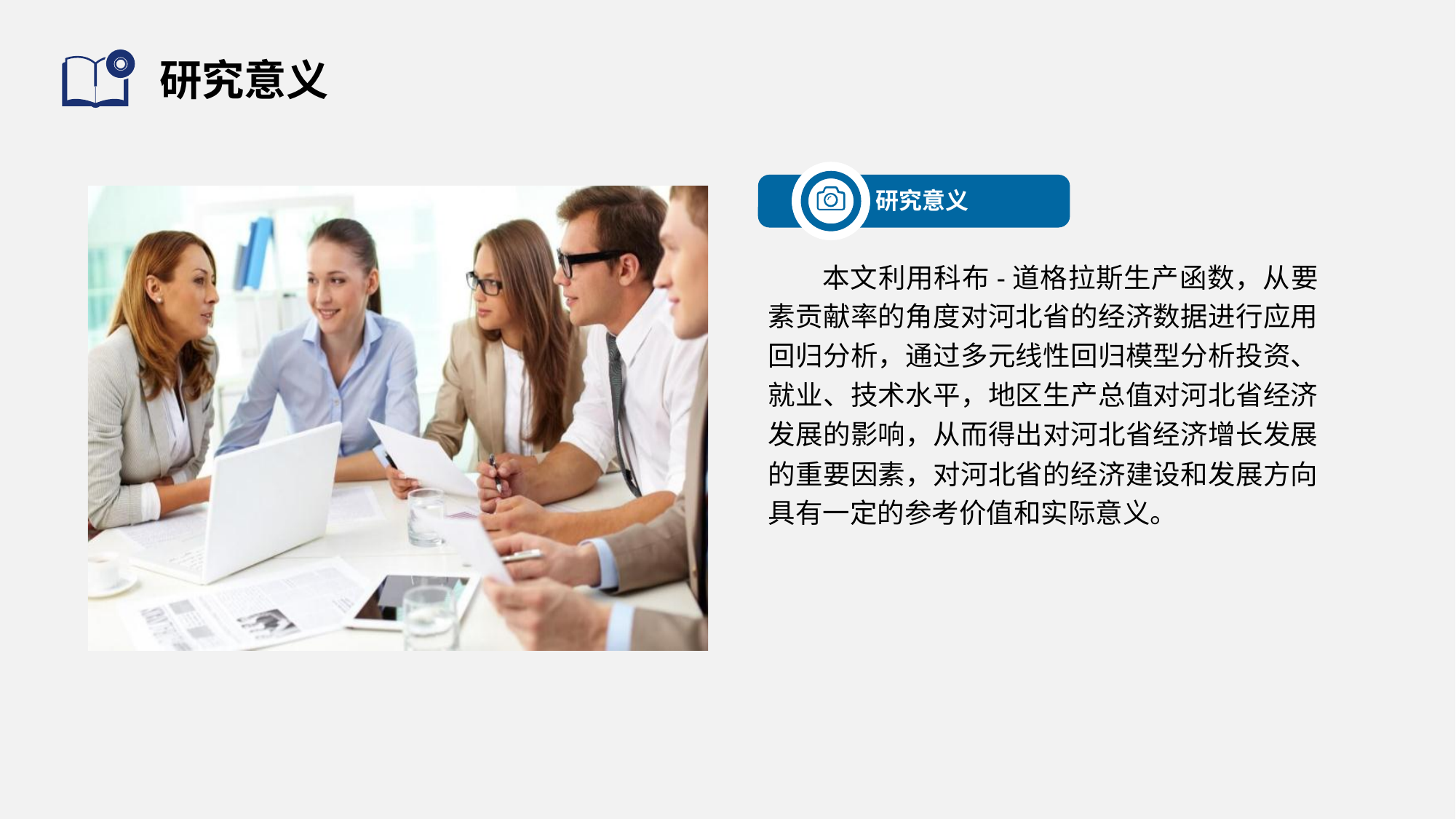

# 研究意义

研究意义

       本文利用科布-道格拉斯生产函数，从要素贡献率的角度对河北省的经济数据进行应用回归分析，通过多元线性回归模型分析投资、就业、技术水平，地区生产总值对河北省经济发展的影响，从而得出对河北省经济增长发展的重要因素，对河北省的经济建设和发展方向具有一定的参考价值和实际意义。